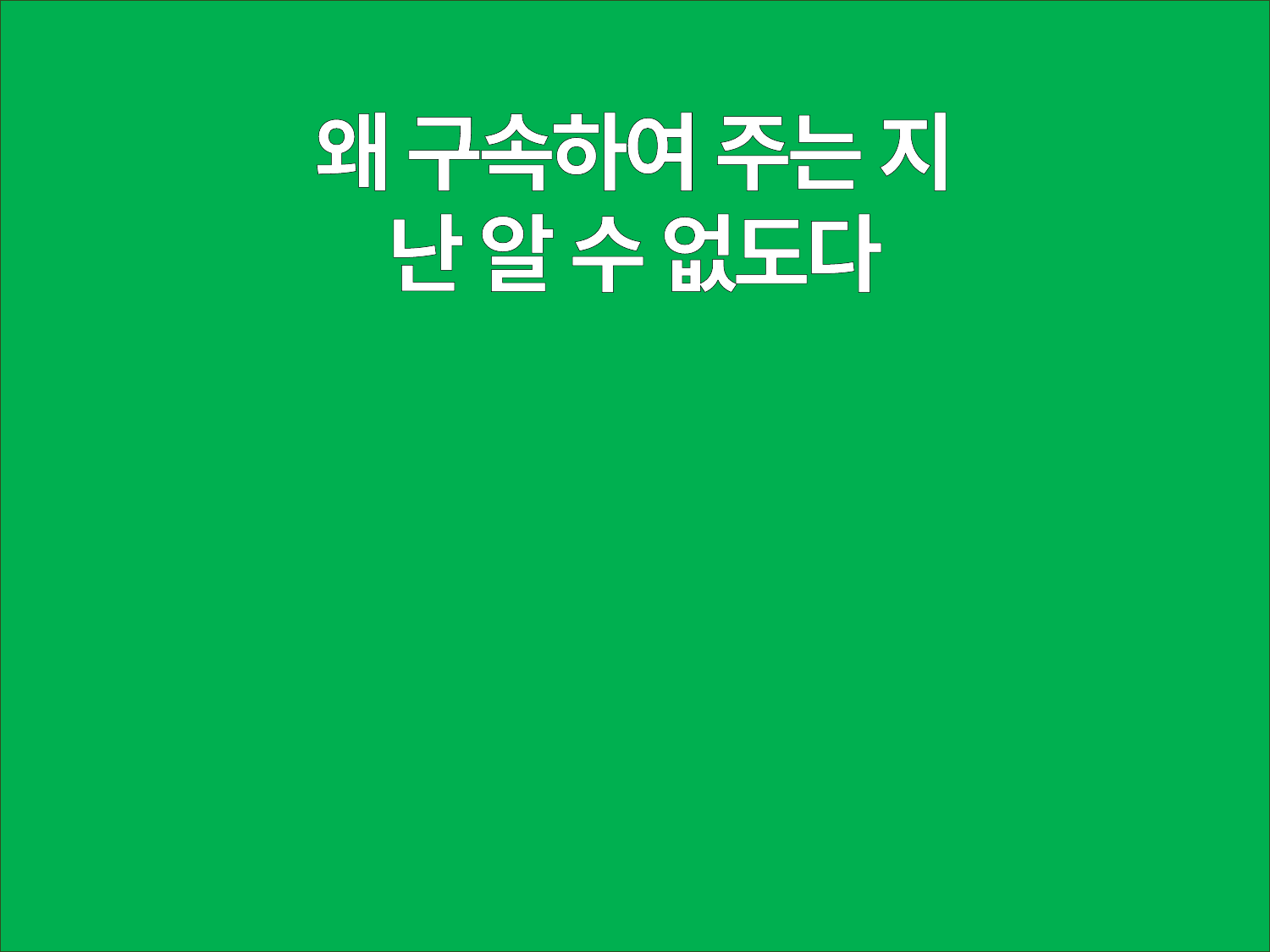

왜 구속하여 주는 지
난 알 수 없도다